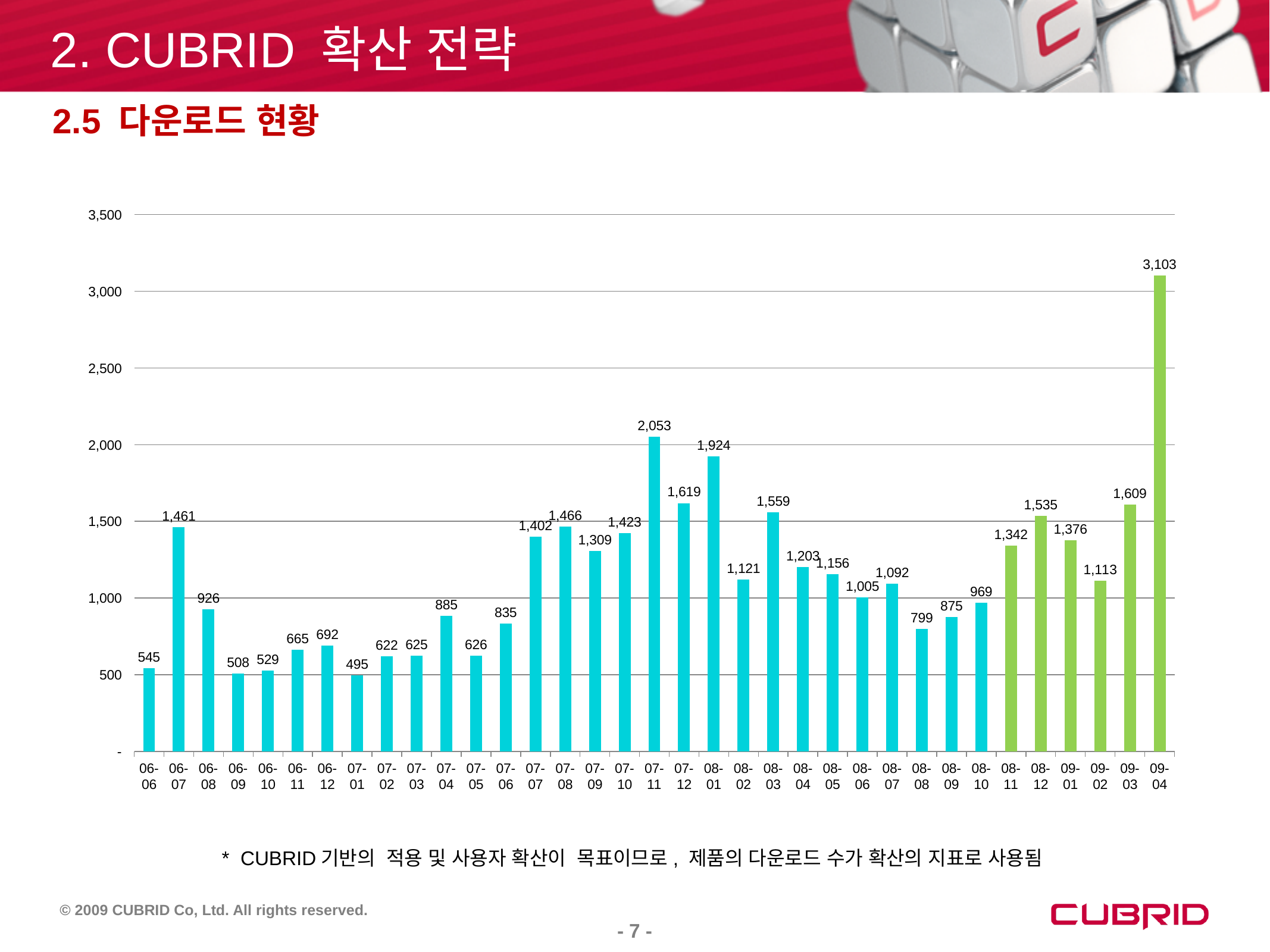

2. CUBRID 확산 전략
2.5 다운로드 현황

### Chart

| Category |  |
|---|---|
| 06-06 | 545.0 |
| 06-07 | 1461.0 |
| 06-08 | 926.0 |
| 06-09 | 508.0 |
| 06-10 | 529.0 |
| 06-11 | 665.0 |
| 06-12 | 692.0 |
| 07-01 | 495.0 |
| 07-02 | 622.0 |
| 07-03 | 625.0 |
| 07-04 | 885.0 |
| 07-05 | 626.0 |
| 07-06 | 835.0 |
| 07-07 | 1402.0 |
| 07-08 | 1466.0 |
| 07-09 | 1309.0 |
| 07-10 | 1423.0 |
| 07-11 | 2053.0 |
| 07-12 | 1619.0 |
| 08-01 | 1924.0 |
| 08-02 | 1121.0 |
| 08-03 | 1559.0 |
| 08-04 | 1203.0 |
| 08-05 | 1156.0 |
| 08-06 | 1005.0 |
| 08-07 | 1092.0 |
| 08-08 | 799.0 |
| 08-09 | 875.0 |
| 08-10 | 969.0 |
| 08-11 | 1342.0 |
| 08-12 | 1535.0 |
| 09-01 | 1376.0 |
| 09-02 | 1113.0 |
| 09-03 | 1609.0 |
| 09-04 | 3103.0 |
*  CUBRID기반의  적용 및 사용자 확산이  목표이므로, 제품의 다운로드 수가 확산의 지표로 사용됨
- 7 -